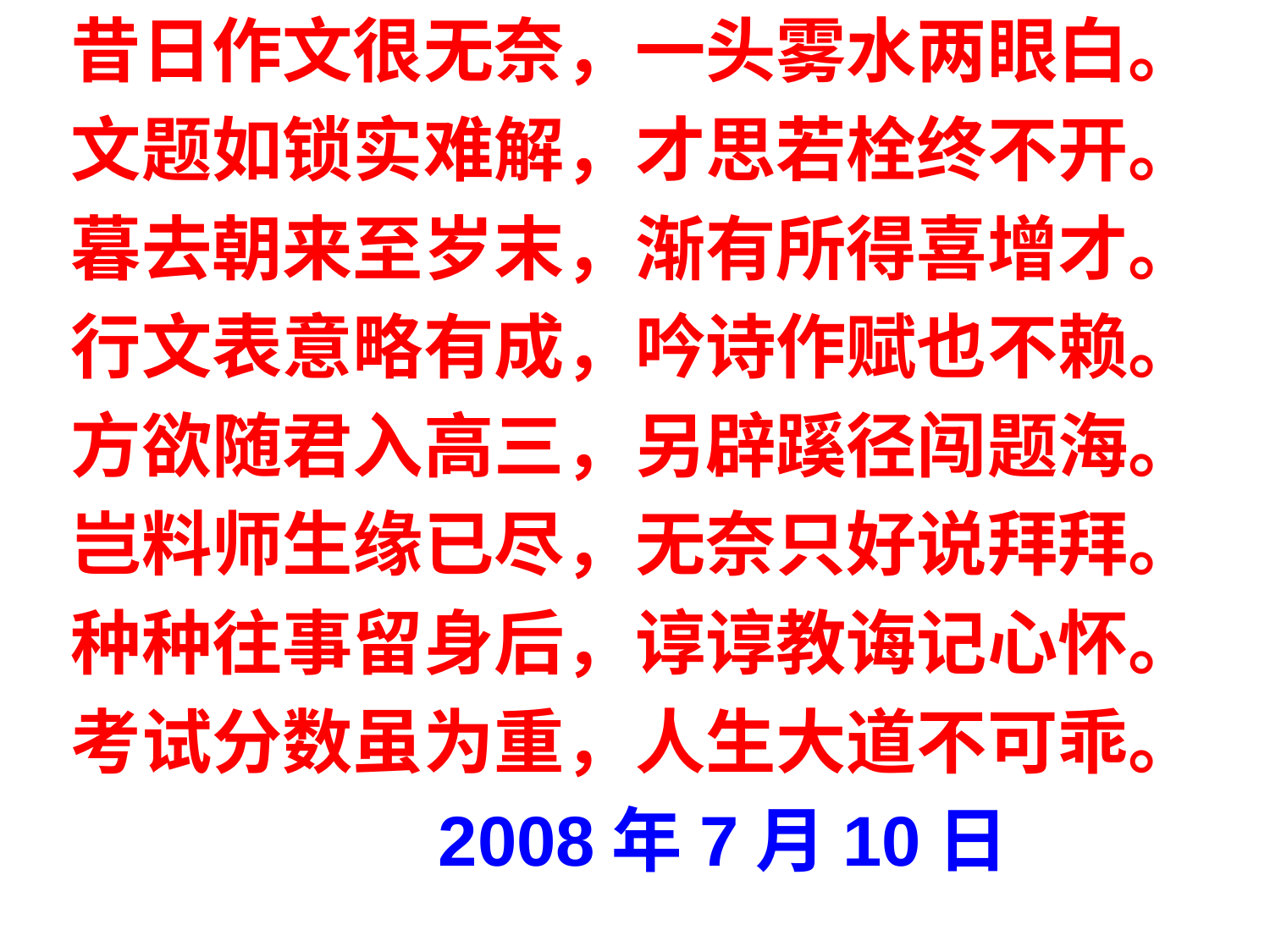

昔日作文很无奈，一头雾水两眼白。
文题如锁实难解，才思若栓终不开。
暮去朝来至岁末，渐有所得喜增才。
行文表意略有成，吟诗作赋也不赖。
方欲随君入高三，另辟蹊径闯题海。
岂料师生缘已尽，无奈只好说拜拜。
种种往事留身后，谆谆教诲记心怀。
考试分数虽为重，人生大道不可乖。
         2008年7月10日